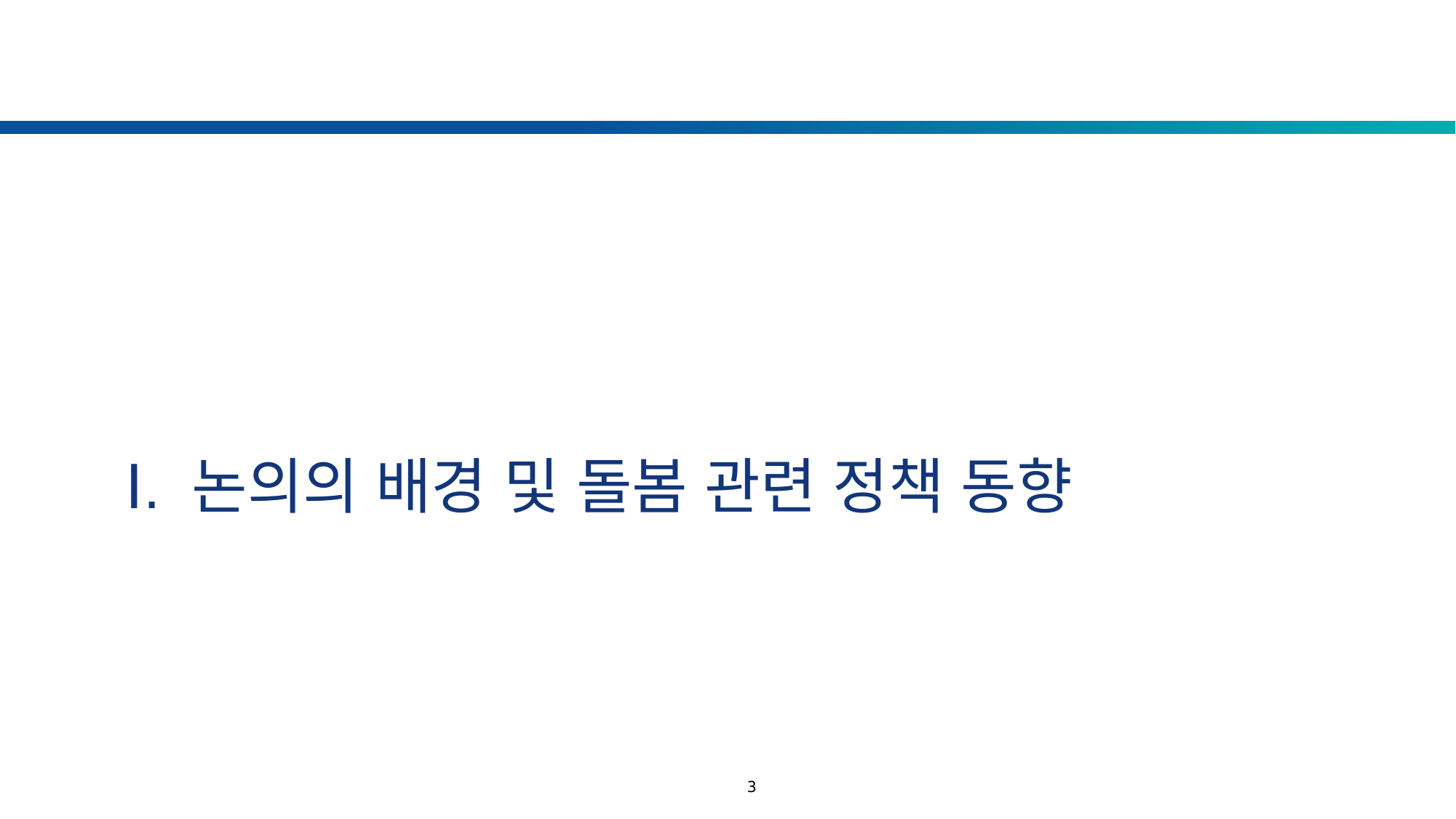

Ⅰ. 논의의 배경 및 돌봄 관련 정책 동향
#
3